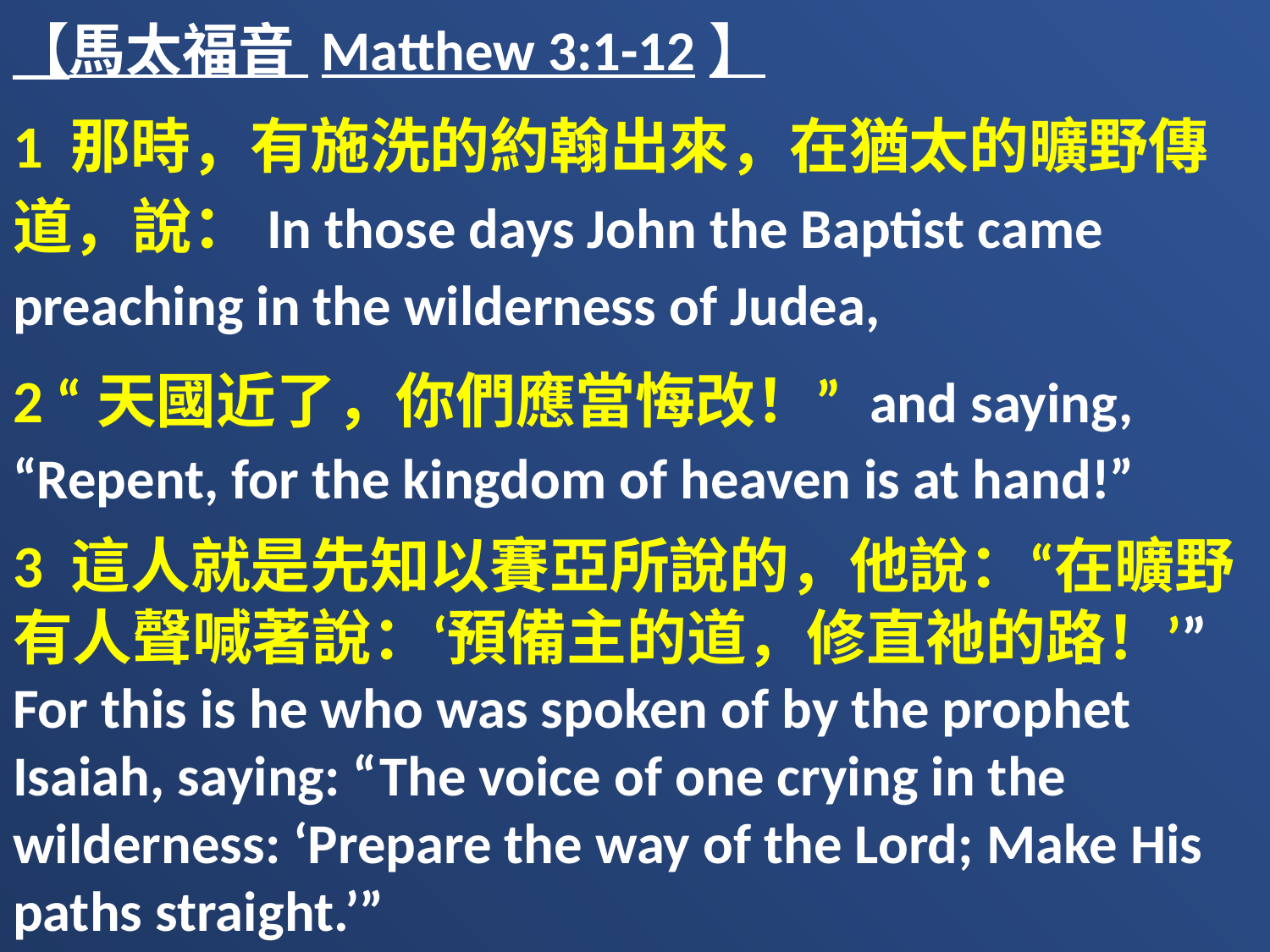

【馬太福音 Matthew 3:1-12】
1 那時，有施洗的約翰出來，在猶太的曠野傳道，說：In those days John the Baptist came preaching in the wilderness of Judea,
2 “天國近了，你們應當悔改！” and saying, “Repent, for the kingdom of heaven is at hand!”
3 這人就是先知以賽亞所說的，他說：“在曠野有人聲喊著說：‘預備主的道，修直祂的路！’” For this is he who was spoken of by the prophet Isaiah, saying: “The voice of one crying in the wilderness: ‘Prepare the way of the Lord; Make His paths straight.’”